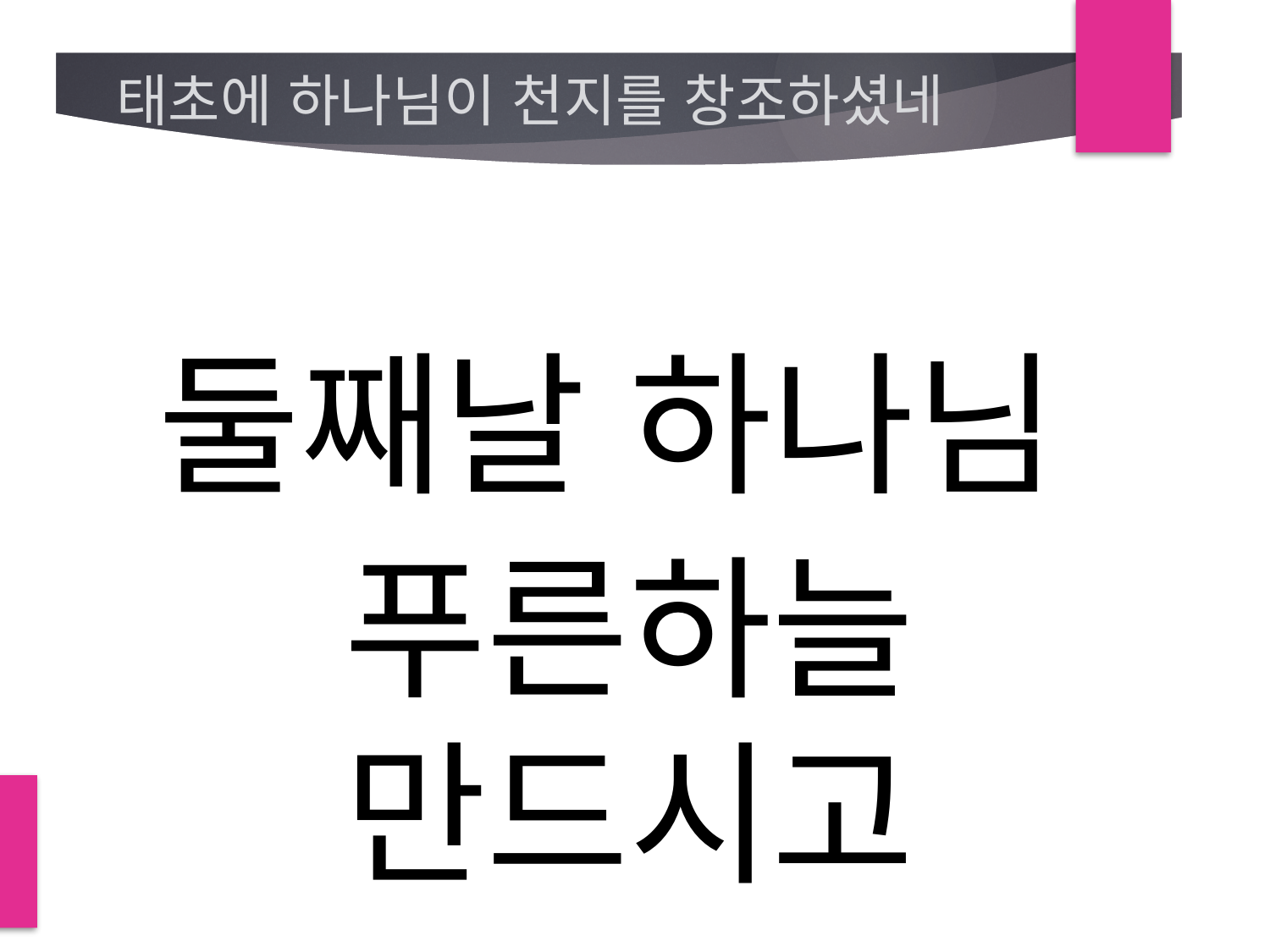

# 태초에 하나님이 천지를 창조하셨네
둘째날 하나님
푸른하늘 만드시고